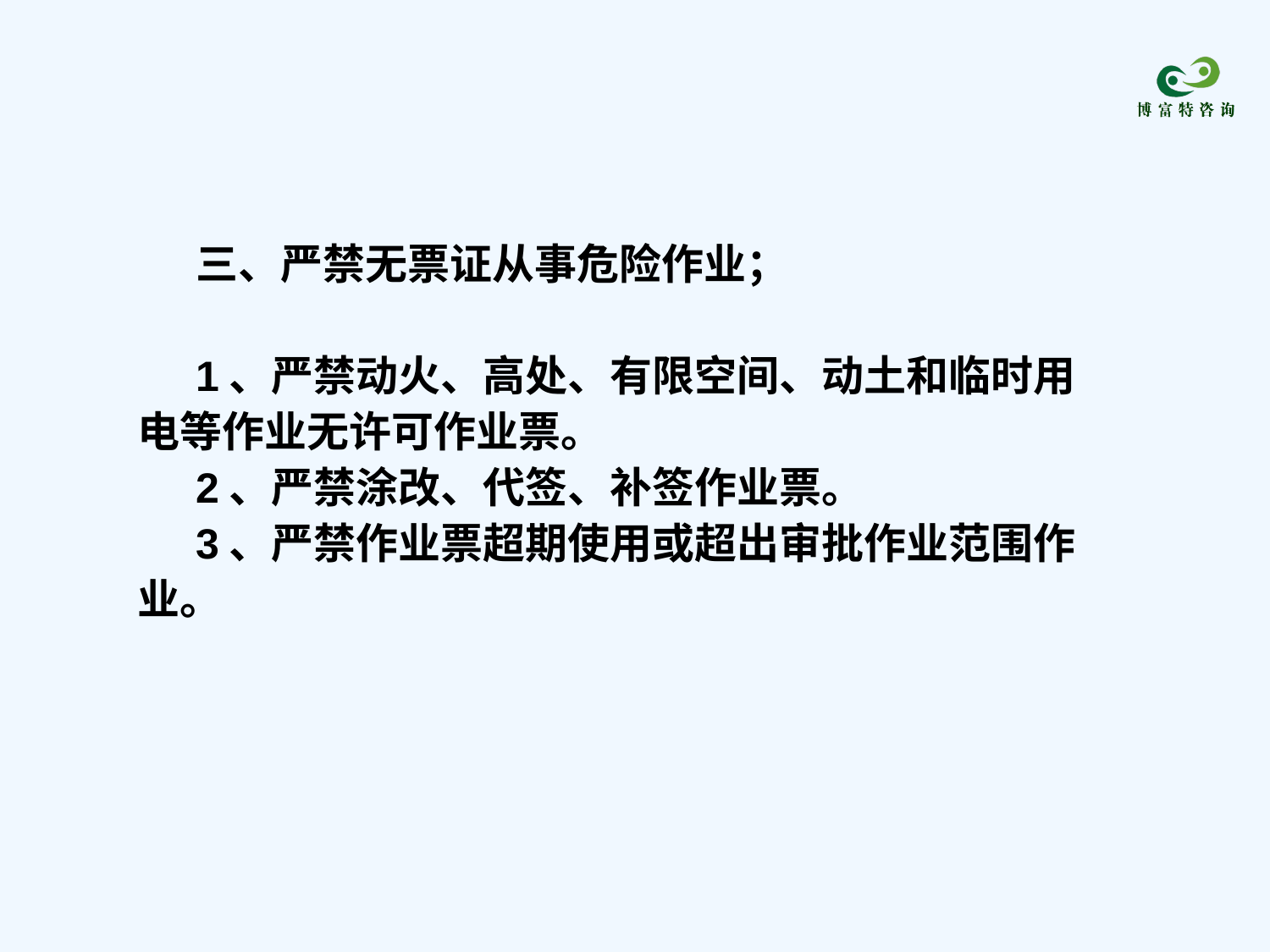

三、严禁无票证从事危险作业；

1、严禁动火、高处、有限空间、动土和临时用电等作业无许可作业票。
2、严禁涂改、代签、补签作业票。
3、严禁作业票超期使用或超出审批作业范围作业。
31